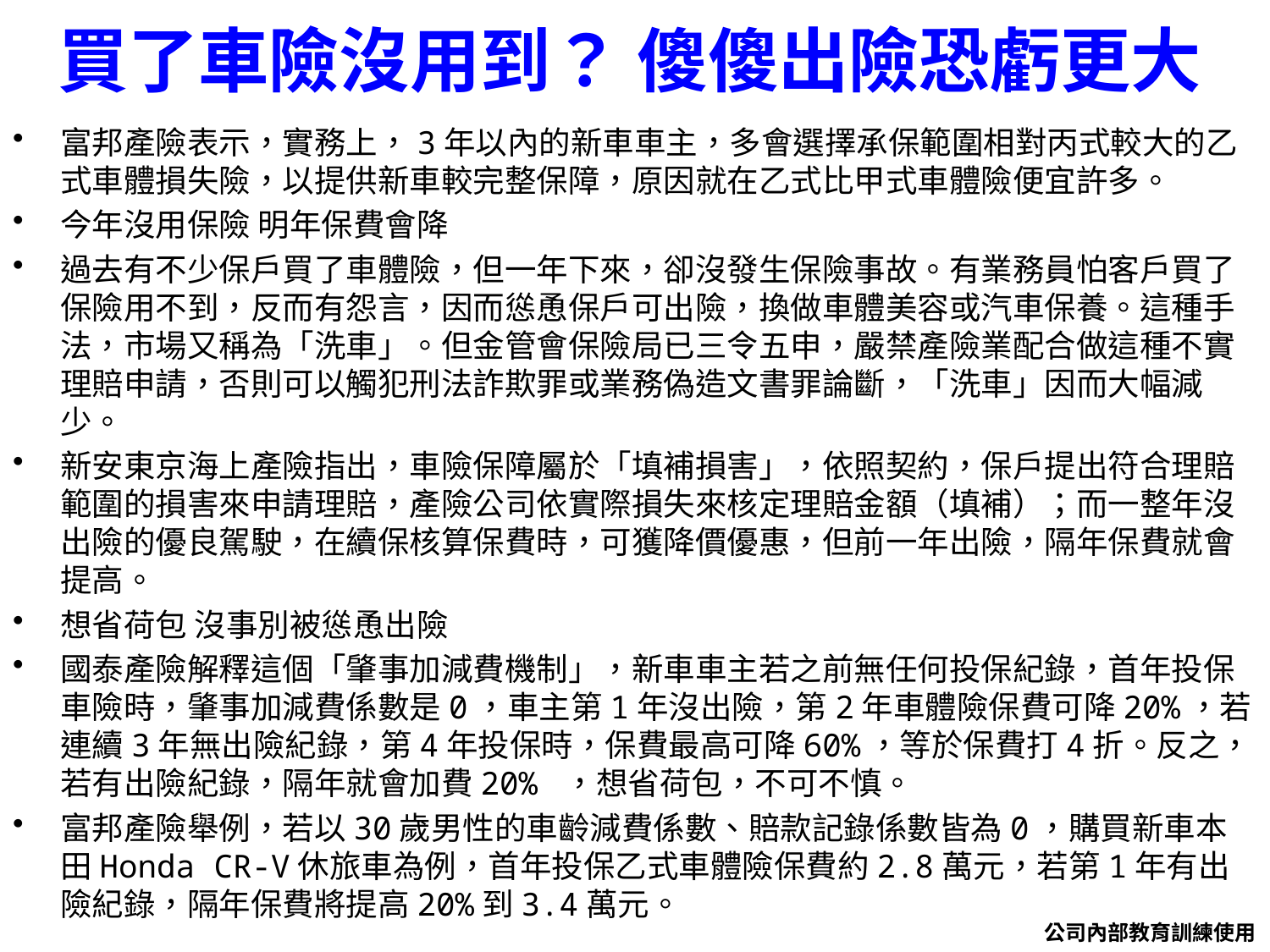

# 買了車險沒用到？ 傻傻出險恐虧更大
富邦產險表示，實務上，3年以內的新車車主，多會選擇承保範圍相對丙式較大的乙式車體損失險，以提供新車較完整保障，原因就在乙式比甲式車體險便宜許多。
今年沒用保險 明年保費會降
過去有不少保戶買了車體險，但一年下來，卻沒發生保險事故。有業務員怕客戶買了保險用不到，反而有怨言，因而慫恿保戶可出險，換做車體美容或汽車保養。這種手法，市場又稱為「洗車」。但金管會保險局已三令五申，嚴禁產險業配合做這種不實理賠申請，否則可以觸犯刑法詐欺罪或業務偽造文書罪論斷，「洗車」因而大幅減少。
新安東京海上產險指出，車險保障屬於「填補損害」，依照契約，保戶提出符合理賠範圍的損害來申請理賠，產險公司依實際損失來核定理賠金額（填補）；而一整年沒出險的優良駕駛，在續保核算保費時，可獲降價優惠，但前一年出險，隔年保費就會提高。
想省荷包 沒事別被慫恿出險
國泰產險解釋這個「肇事加減費機制」，新車車主若之前無任何投保紀錄，首年投保車險時，肇事加減費係數是0，車主第1年沒出險，第2年車體險保費可降20%，若連續3年無出險紀錄，第4年投保時，保費最高可降60%，等於保費打4折。反之，若有出險紀錄，隔年就會加費20% ，想省荷包，不可不慎。
富邦產險舉例，若以30歲男性的車齡減費係數、賠款記錄係數皆為0，購買新車本田Honda CR-V休旅車為例，首年投保乙式車體險保費約2.8萬元，若第1年有出險紀錄，隔年保費將提高20%到3.4萬元。

公司內部教育訓練使用